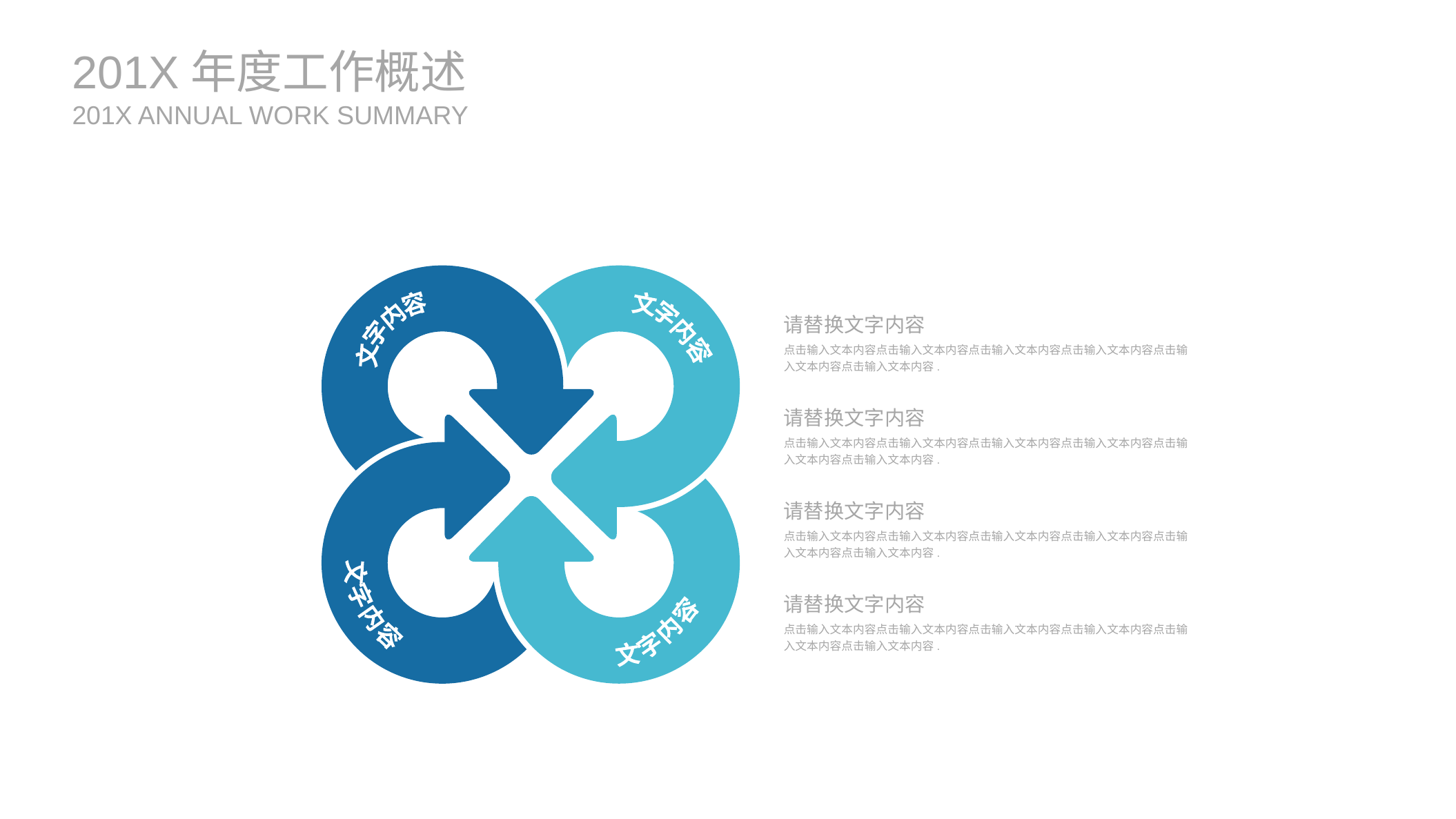

201X年度工作概述
201X ANNUAL WORK SUMMARY

文字内容
文字内容

文字内容
文字内容
请替换文字内容
点击输入文本内容点击输入文本内容点击输入文本内容点击输入文本内容点击输入文本内容点击输入文本内容.
请替换文字内容
点击输入文本内容点击输入文本内容点击输入文本内容点击输入文本内容点击输入文本内容点击输入文本内容.
请替换文字内容
点击输入文本内容点击输入文本内容点击输入文本内容点击输入文本内容点击输入文本内容点击输入文本内容.
请替换文字内容
点击输入文本内容点击输入文本内容点击输入文本内容点击输入文本内容点击输入文本内容点击输入文本内容.